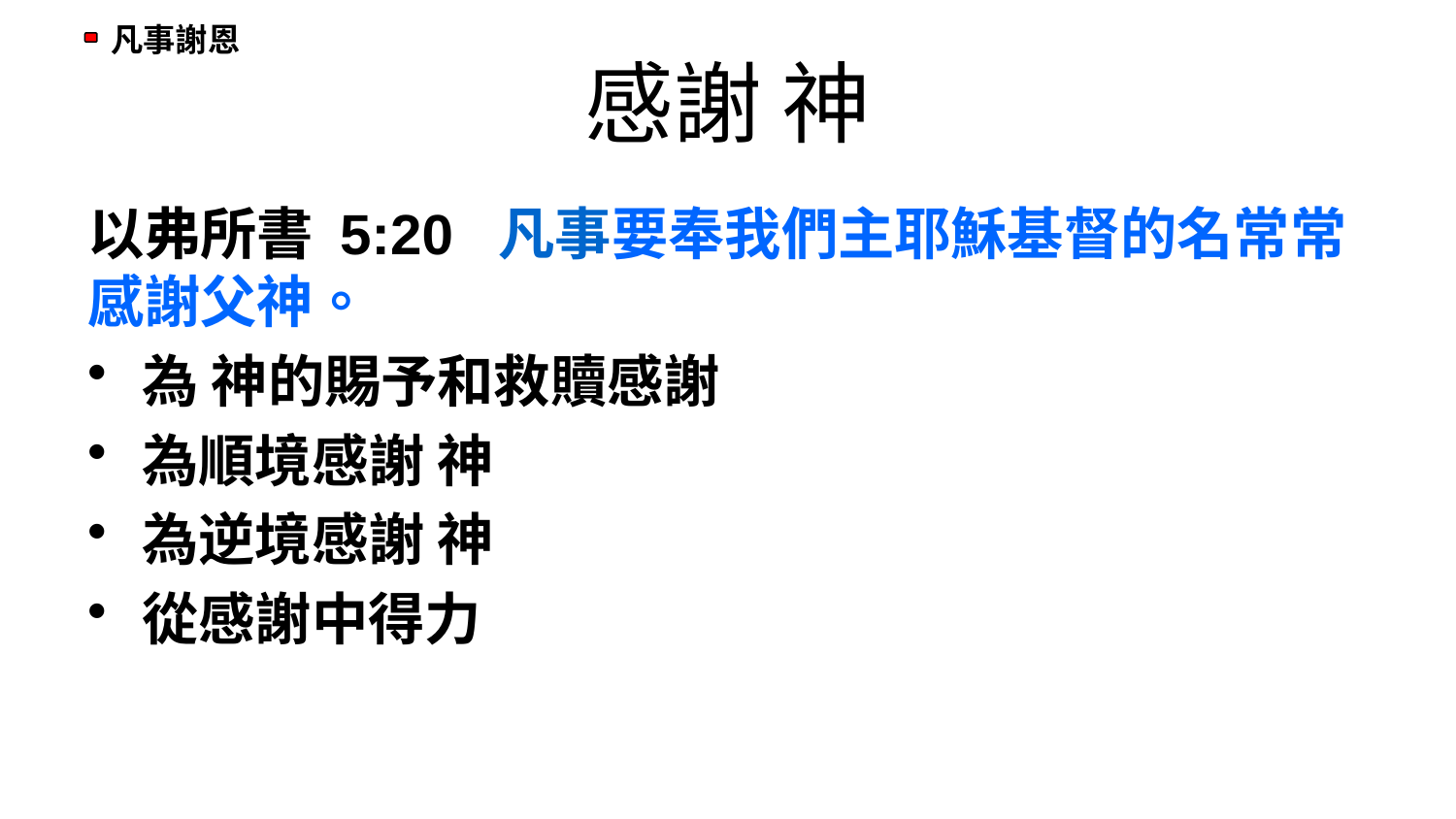

# 感謝 神
以弗所書 5:20  凡事要奉我們主耶穌基督的名常常感謝父神。
為 神的賜予和救贖感謝
為順境感謝 神
為逆境感謝 神
從感謝中得力